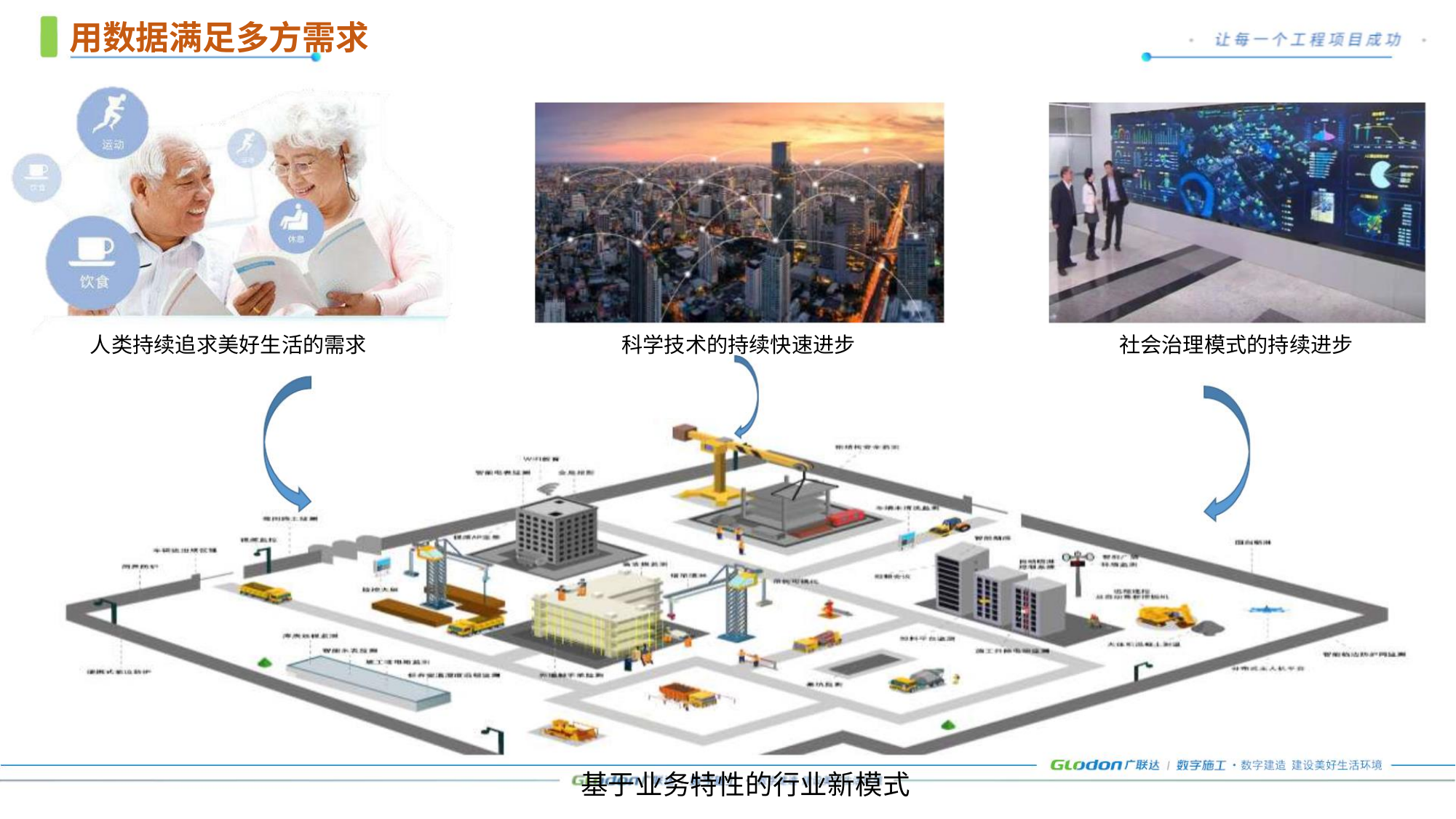

用数据满足多方需求
人类持续追求美好生活的需求
科学技术的持续快速进步
社会治理模式的持续进步
基于业务特性的行业新模式